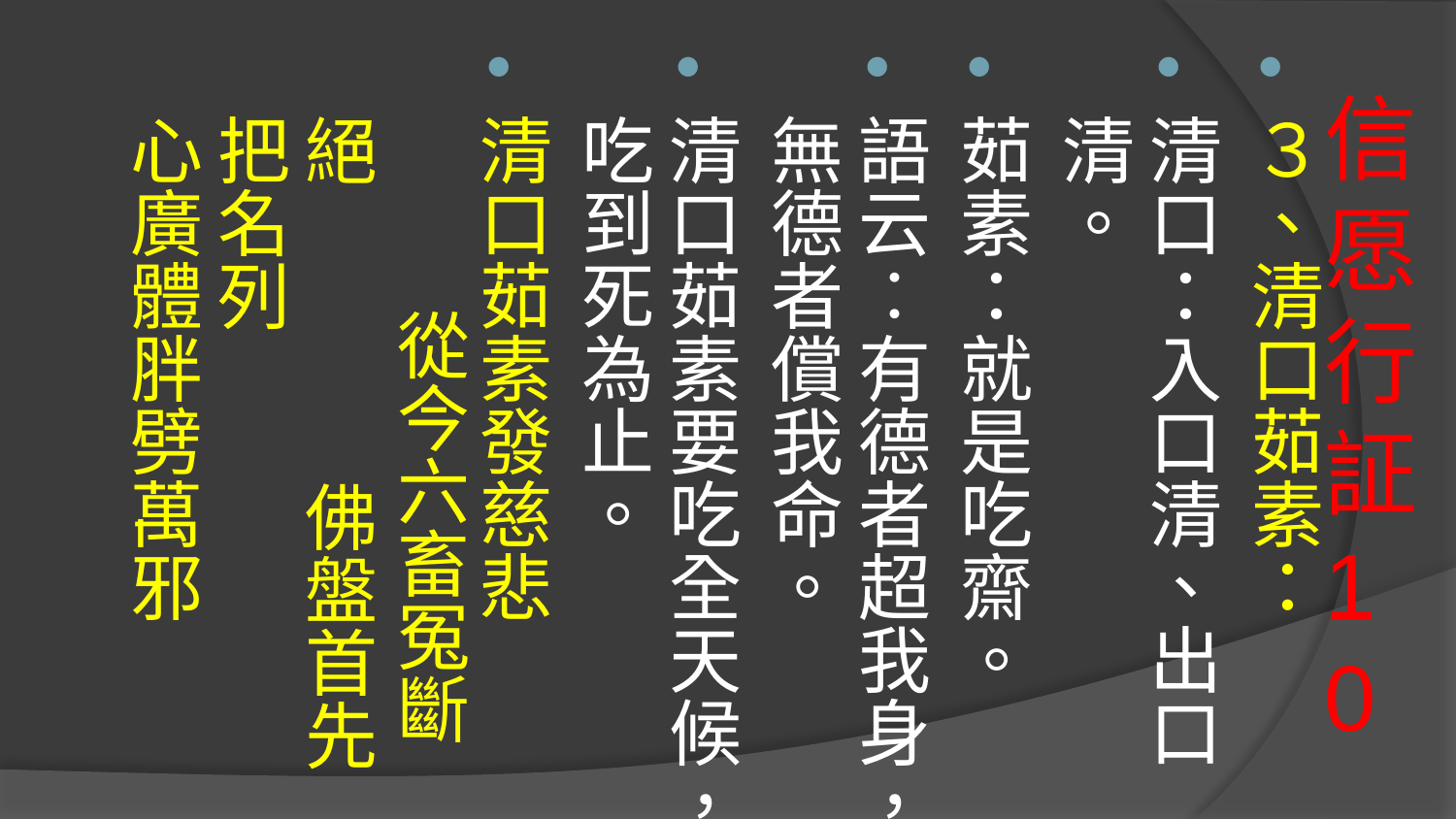

３、清口茹素：
清口：入口清、出口清。
茹素：就是吃齋。
語云︰有德者超我身，無德者償我命。
清口茹素要吃全天候，吃到死為止。
清口茹素發慈悲                      從今六畜冤斷絕                  佛盤首先把名列                           心廣體胖劈萬邪

# 信愿行証 10